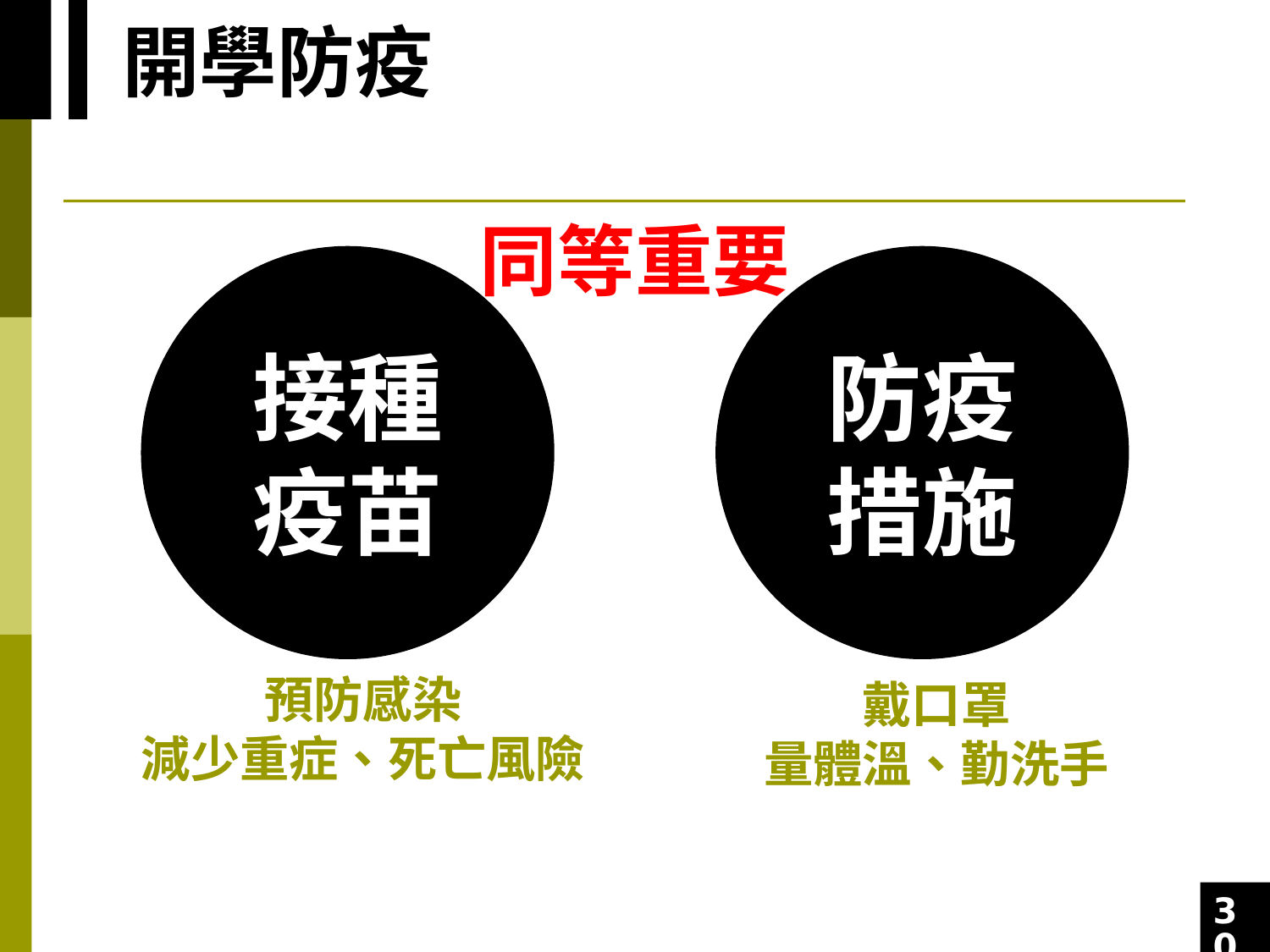

同等重要
接種疫苗
防疫措施
預防感染
減少重症、死亡風險
戴口罩
量體溫、勤洗手
30